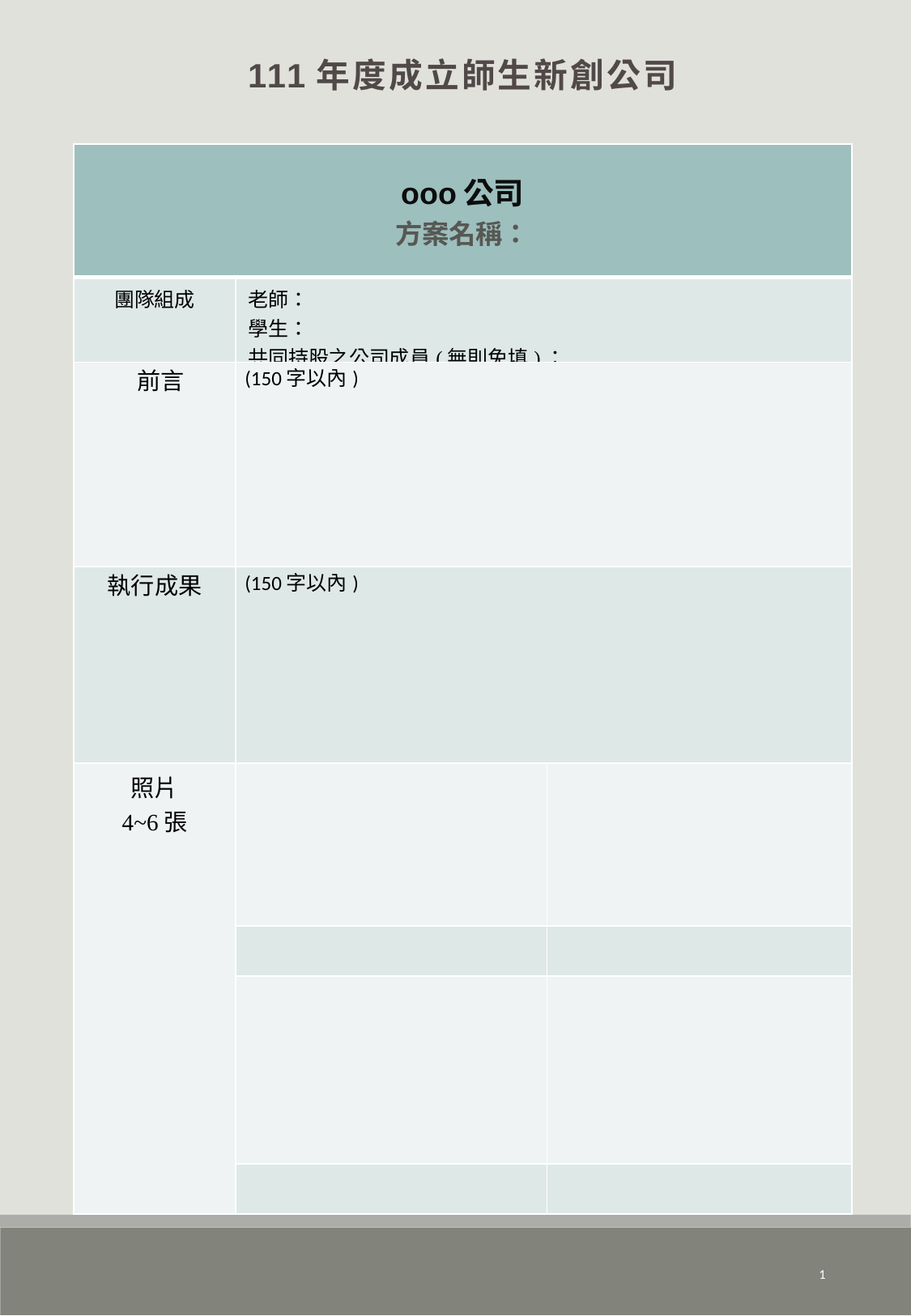

111年度成立師生新創公司
| ooo公司 方案名稱： |  |  |
| --- | --- | --- |
| 團隊組成 | 老師： 學生： 共同持股之公司成員(無則免填)： |  |
| 前言 | (150字以內) |  |
| 執行成果 | (150字以內) |  |
| 照片 4~6張 |  |  |
|  |  |  |
|  |  |  |
|  |  |  |
1